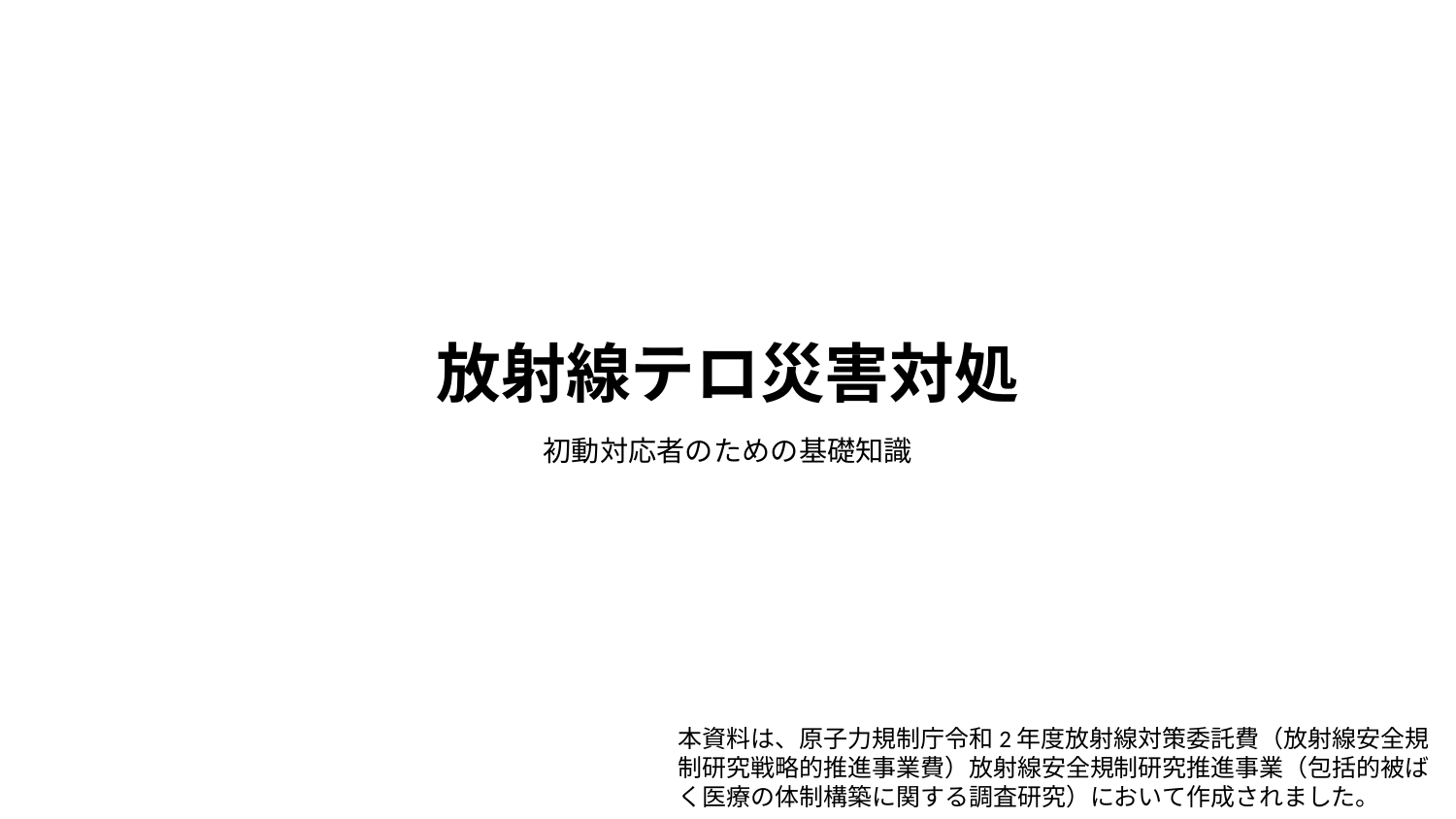

# 放射線テロ災害対処
初動対応者のための基礎知識
本資料は、原子力規制庁令和2年度放射線対策委託費（放射線安全規制研究戦略的推進事業費）放射線安全規制研究推進事業（包括的被ばく医療の体制構築に関する調査研究）において作成されました。